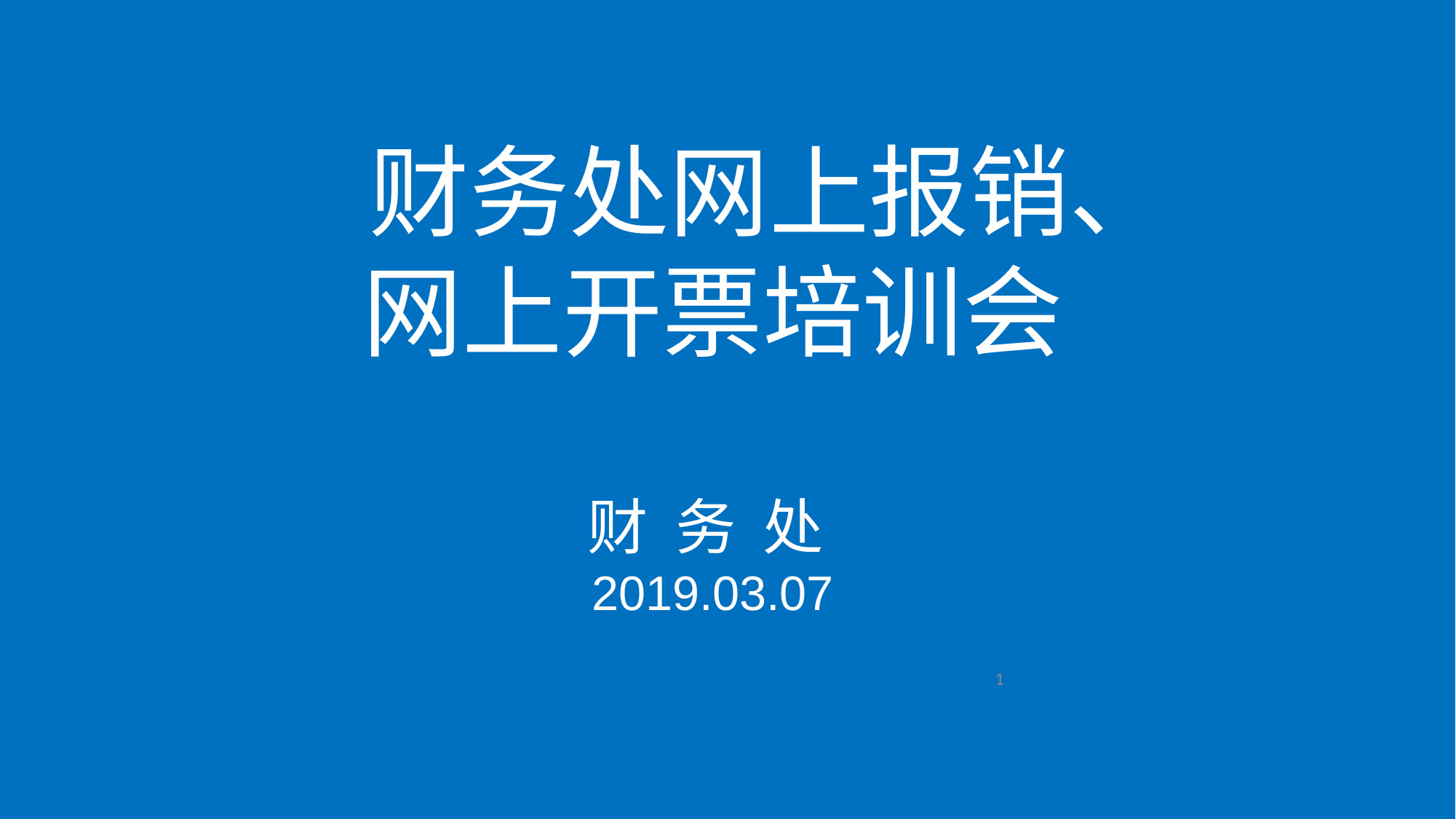

财务处网上报销、
网上开票培训会

财  务  处
2019.03.07
1